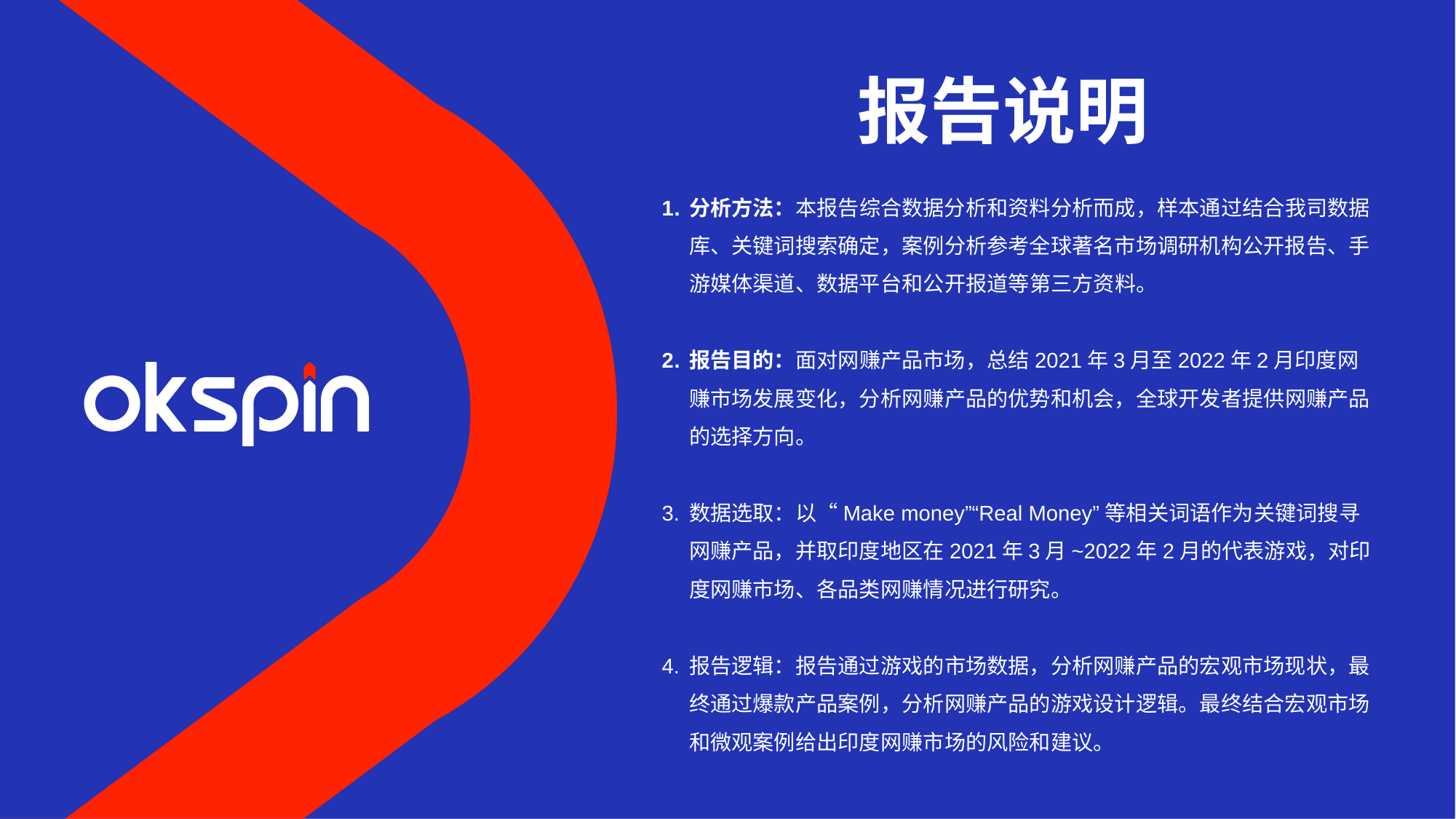

报告说明
分析方法：本报告综合数据分析和资料分析而成，样本通过结合我司数据库、关键词搜索确定，案例分析参考全球著名市场调研机构公开报告、手游媒体渠道、数据平台和公开报道等第三方资料。

报告目的：面对网赚产品市场，总结2021年3月至2022年2月印度网赚市场发展变化，分析网赚产品的优势和机会，全球开发者提供网赚产品的选择方向。

数据选取：以“Make money”“Real Money”等相关词语作为关键词搜寻网赚产品，并取印度地区在2021年3月~2022年2月的代表游戏，对印度网赚市场、各品类网赚情况进行研究。

报告逻辑：报告通过游戏的市场数据，分析网赚产品的宏观市场现状，最终通过爆款产品案例，分析网赚产品的游戏设计逻辑。最终结合宏观市场和微观案例给出印度网赚市场的风险和建议。